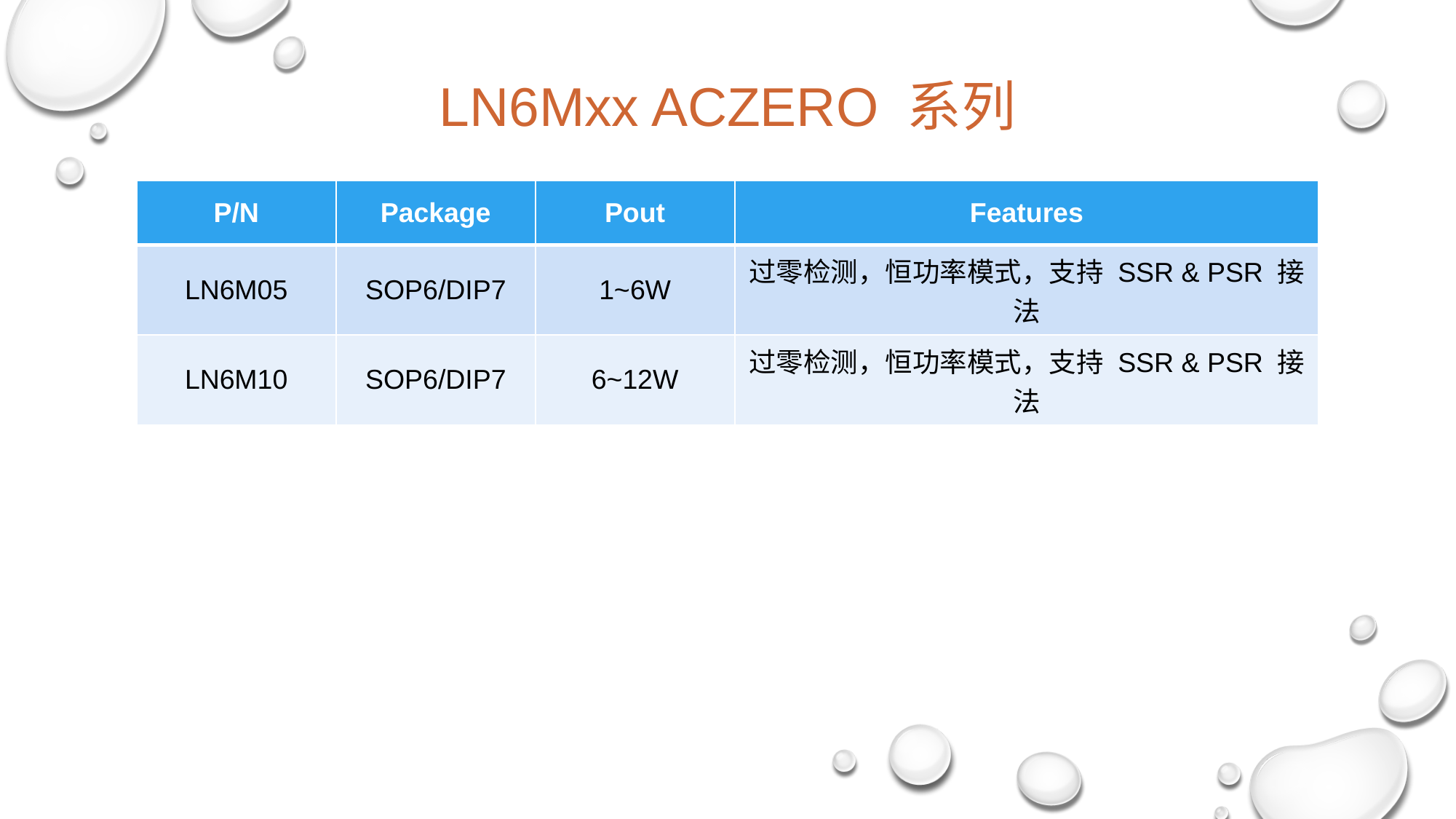

LN6Mxx ACZERO 系列
| P/N | Package | Pout | Features |
| --- | --- | --- | --- |
| LN6M05 | SOP6/DIP7 | 1~6W | 过零检测，恒功率模式，支持 SSR & PSR 接法 |
| LN6M10 | SOP6/DIP7 | 6~12W | 过零检测，恒功率模式，支持 SSR & PSR 接法 |